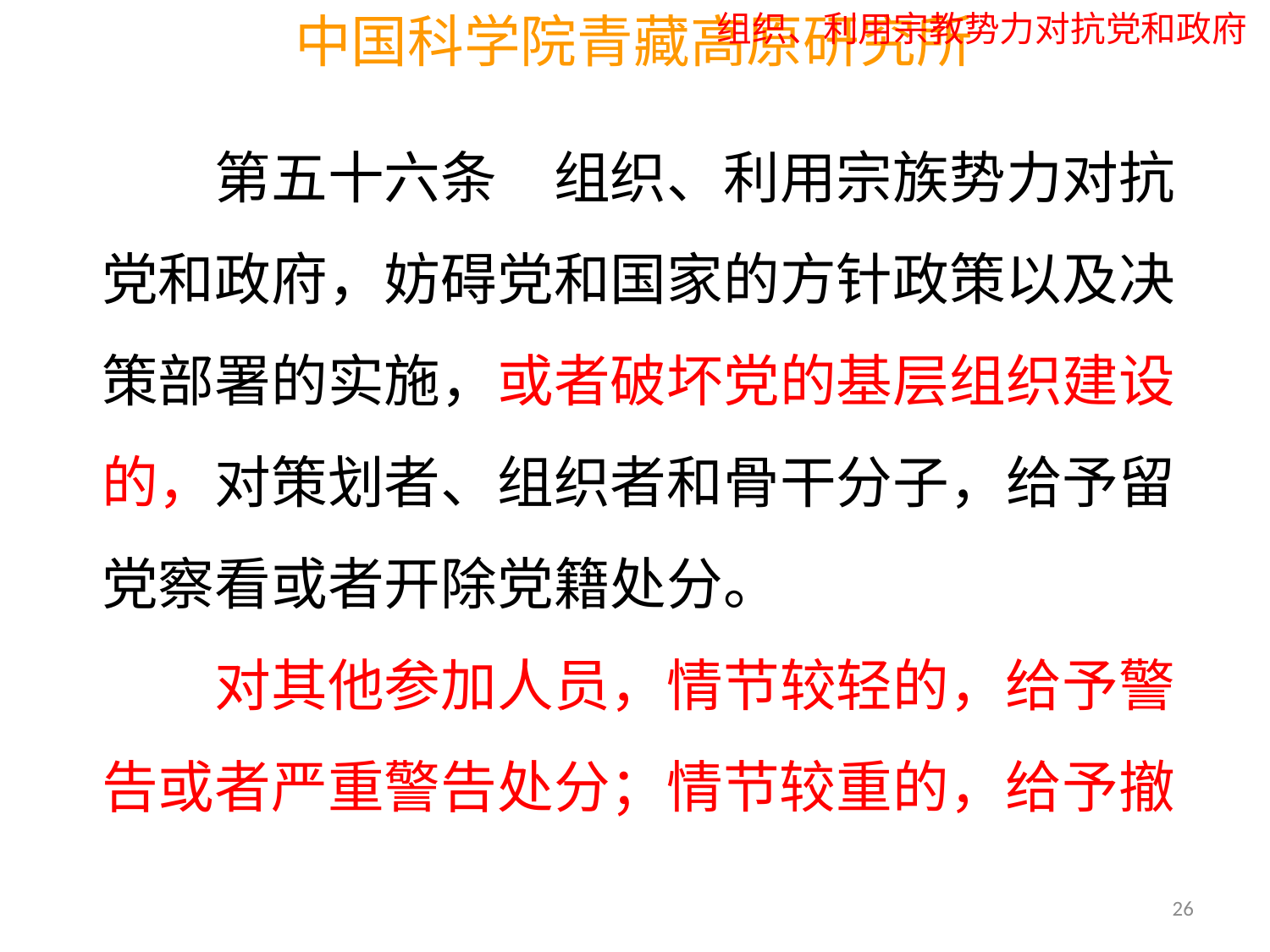

组织、利用宗教势力对抗党和政府
　　第五十六条　组织、利用宗族势力对抗党和政府，妨碍党和国家的方针政策以及决策部署的实施，或者破坏党的基层组织建设的，对策划者、组织者和骨干分子，给予留党察看或者开除党籍处分。
　　对其他参加人员，情节较轻的，给予警告或者严重警告处分；情节较重的，给予撤
26